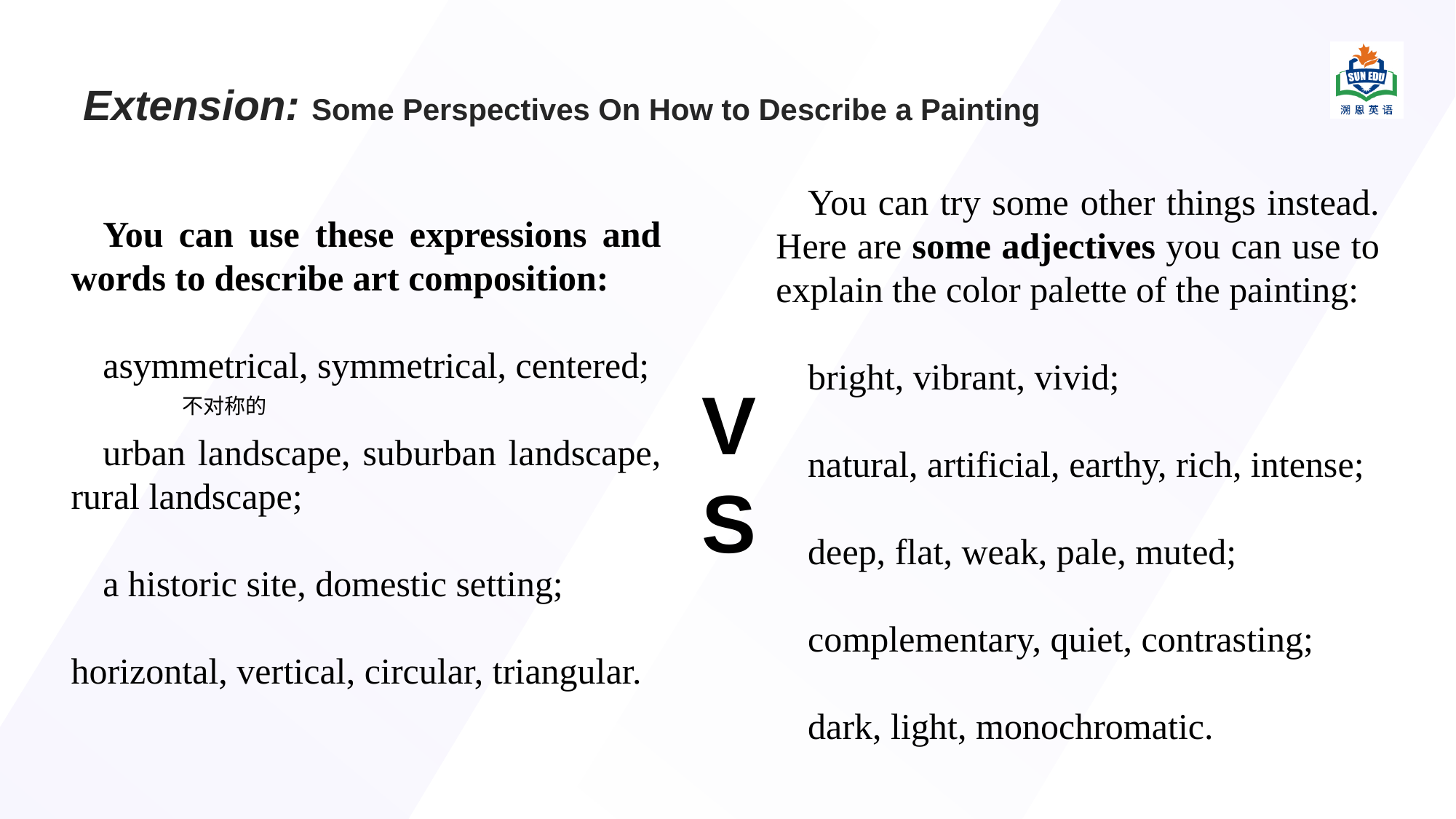

# Extension: Some Perspectives On How to Describe a Painting
You can try some other things instead. Here are some adjectives you can use to explain the color palette of the painting:

bright, vibrant, vivid;

natural, artificial, earthy, rich, intense;

deep, flat, weak, pale, muted;

complementary, quiet, contrasting;

dark, light, monochromatic.

You can use these expressions and words to describe art composition:

asymmetrical, symmetrical, centered;

urban landscape, suburban landscape, rural landscape;

a historic site, domestic setting;

horizontal, vertical, circular, triangular.
VS
不对称的